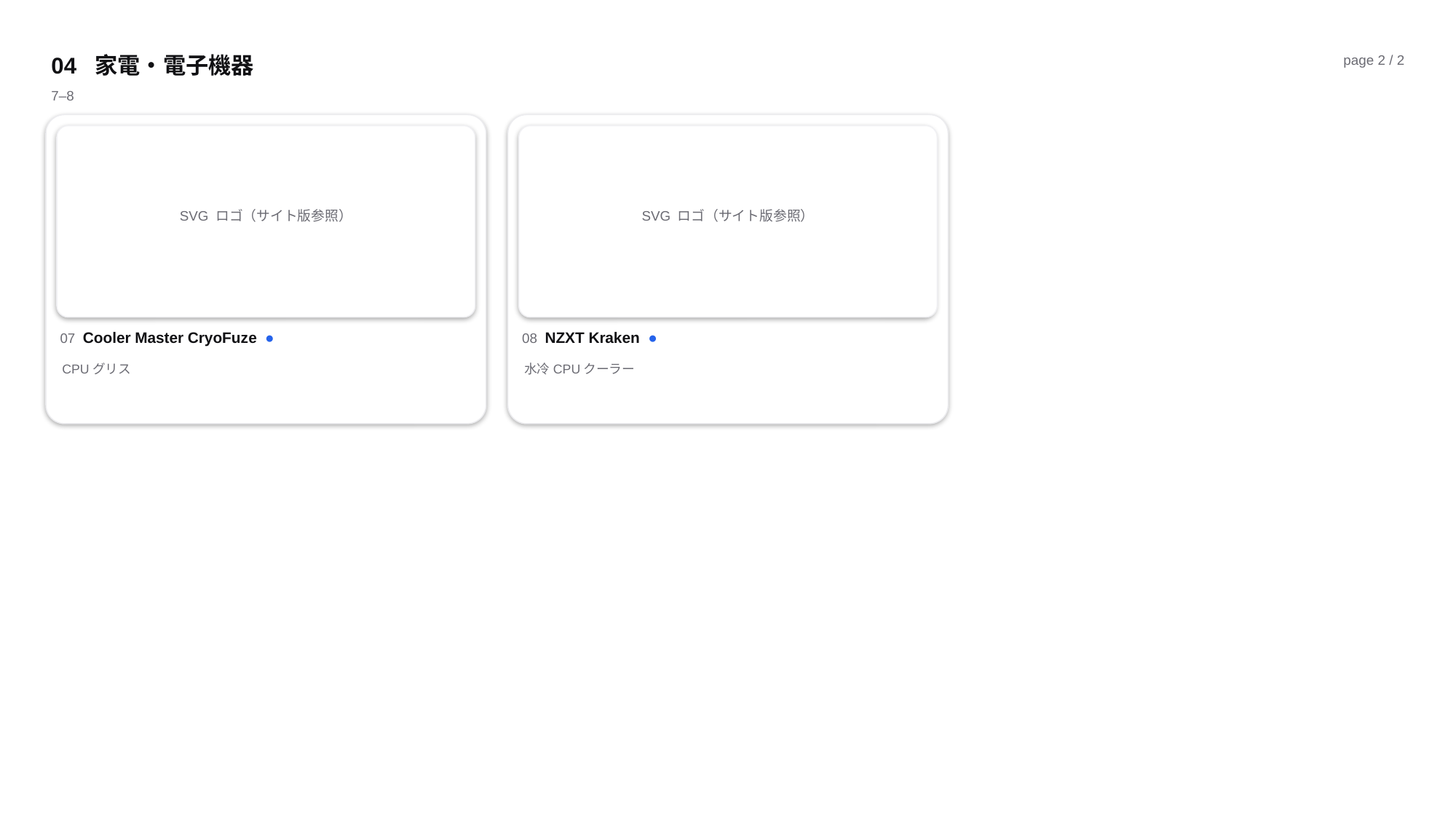

04  家電・電子機器
page 2 / 2
7–8

SVG ロゴ（サイト版参照）
SVG ロゴ（サイト版参照）
07  Cooler Master CryoFuze  ●
08  NZXT Kraken  ●
CPUグリス
水冷CPUクーラー